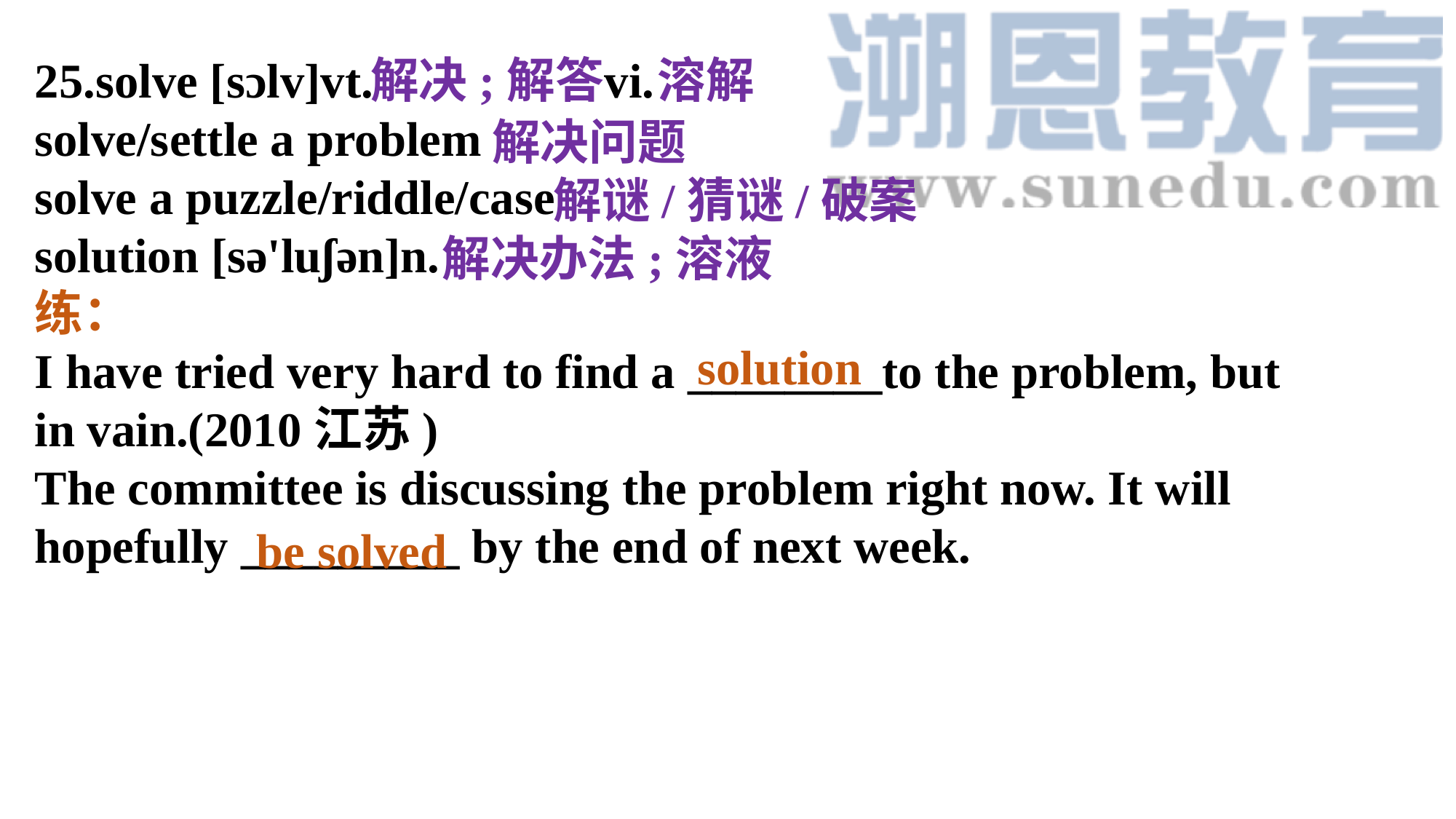

25.solve [sɔlv]vt.                   vi.
solve/settle a problem
solve a puzzle/riddle/case
solution [sə'luʃən]n.
练：
I have tried very hard to find a ________to the problem, but in vain.(2010江苏)
The committee is discussing the problem right now. It will hopefully _________ by the end of next week.
解决;解答
溶解
解决问题
解谜/猜谜/破案
解决办法;溶液
solution
be solved